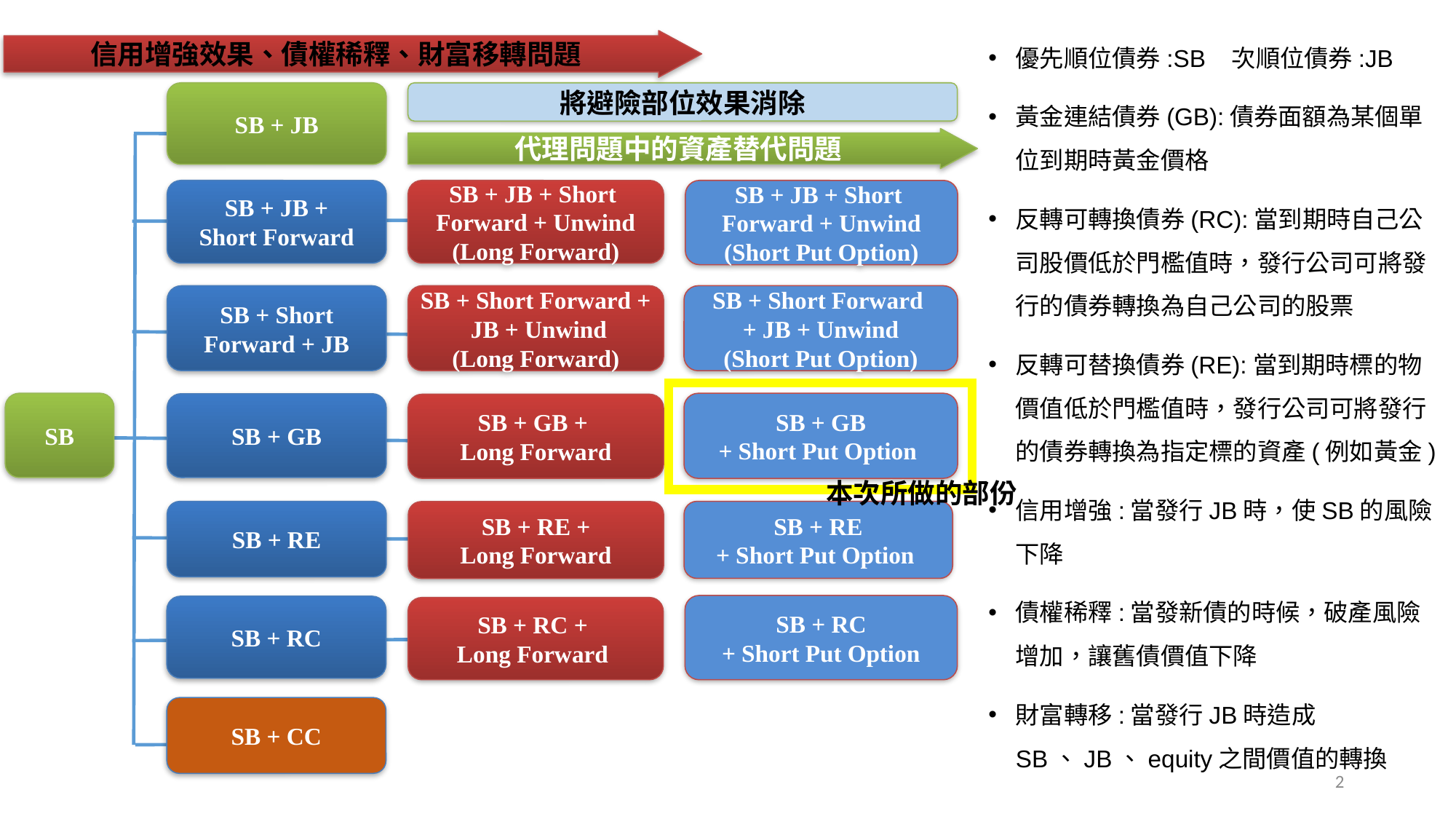

優先順位債券:SB   次順位債券:JB
黃金連結債券(GB):債券面額為某個單位到期時黃金價格
反轉可轉換債券(RC):當到期時自己公司股價低於門檻值時，發行公司可將發行的債券轉換為自己公司的股票
反轉可替換債券(RE):當到期時標的物價值低於門檻值時，發行公司可將發行的債券轉換為指定標的資產(例如黃金)
信用增強:當發行JB時，使SB的風險下降
債權稀釋:當發新債的時候，破產風險增加，讓舊債價值下降
財富轉移:當發行JB時造成SB、JB、equity之間價值的轉換
信用增強效果、債權稀釋、財富移轉問題
SB + JB
SB + JB +
Short Forward
SB + Short Forward + JB
SB
SB + GB
SB + RE
SB + RC
SB + JB + Short
Forward + Unwind
(Long Forward)
SB + JB + Short
Forward + Unwind
(Short Put Option)
SB + Short Forward +
 JB + Unwind
(Long Forward)
SB + Short Forward
+ JB + Unwind
(Short Put Option)
SB + GB
+ Short Put Option
SB + GB +
Long Forward
SB + RE
+ Short Put Option
SB + RE +
Long Forward
SB + RC
+ Short Put Option
SB + RC +
Long Forward
SB + CC
將避險部位效果消除
代理問題中的資產替代問題

本次所做的部份
2